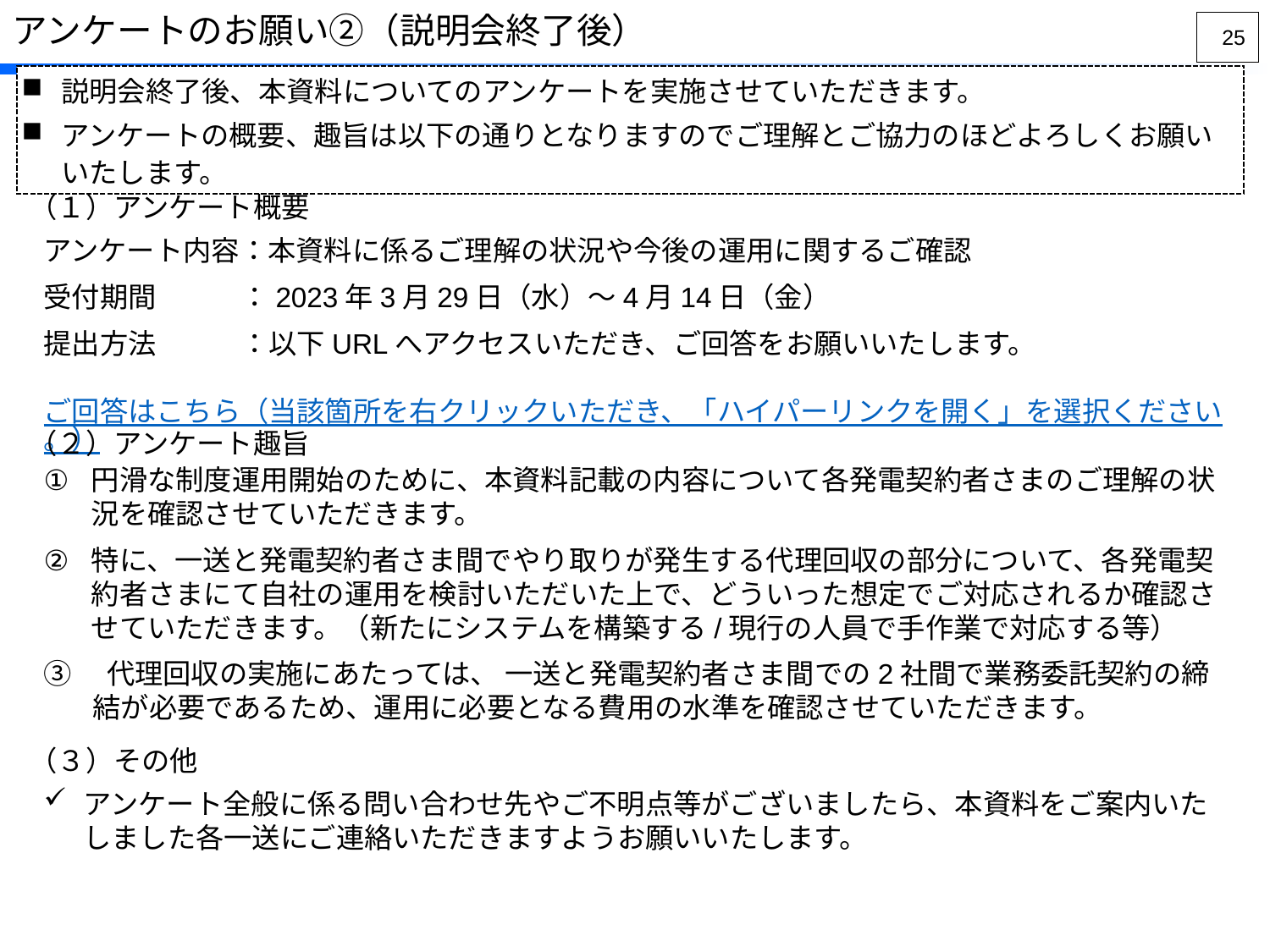

アンケートのお願い②（説明会終了後）
25

説明会終了後、本資料についてのアンケートを実施させていただきます。
アンケートの概要、趣旨は以下の通りとなりますのでご理解とご協力のほどよろしくお願いいたします。
（１）アンケート概要
アンケート内容：本資料に係るご理解の状況や今後の運用に関するご確認

受付期間　　　：2023年3月29日（水）～4月14日（金）

提出方法　　　：以下URLへアクセスいただき、ご回答をお願いいたします。
　　　　　　　　　　ご回答はこちら（当該箇所を右クリックいただき、「ハイパーリンクを開く」を選択ください。）

（２）アンケート趣旨
円滑な制度運用開始のために、本資料記載の内容について各発電契約者さまのご理解の状況を確認させていただきます。

特に、一送と発電契約者さま間でやり取りが発生する代理回収の部分について、各発電契約者さまにて自社の運用を検討いただいた上で、どういった想定でご対応されるか確認させていただきます。（新たにシステムを構築する/現行の人員で手作業で対応する等）

③　代理回収の実施にあたっては、 一送と発電契約者さま間での2社間で業務委託契約の締結が必要であるため、運用に必要となる費用の水準を確認させていただきます。

（３）その他
アンケート全般に係る問い合わせ先やご不明点等がございましたら、本資料をご案内いたしました各一送にご連絡いただきますようお願いいたします。